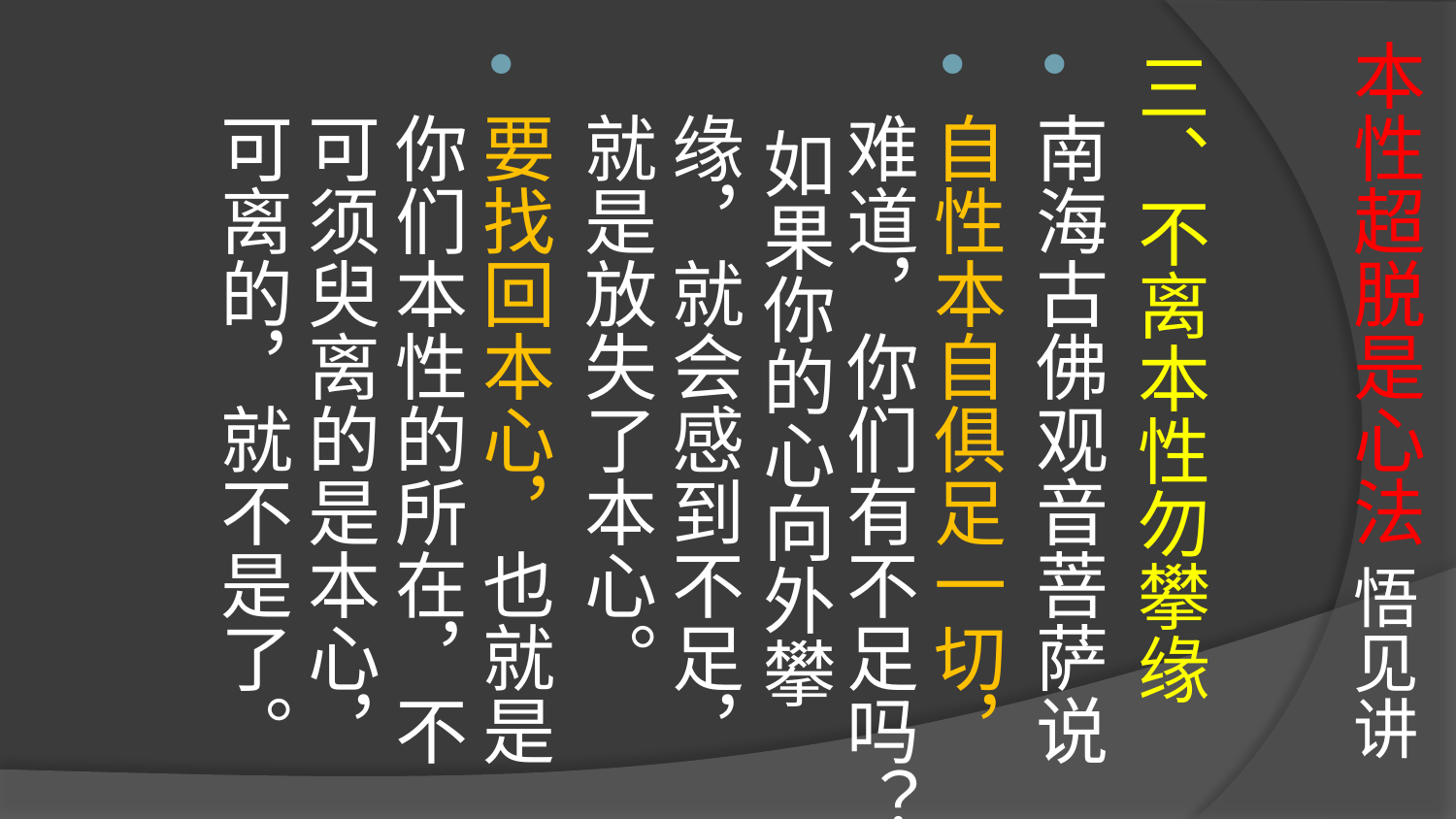

# 本性超脱是心法 悟见讲
三、不离本性勿攀缘
南海古佛观音菩萨说
自性本自俱足一切，难道，你们有不足吗？ 如果你的心向外攀缘，就会感到不足，就是放失了本心。
要找回本心，也就是你们本性的所在，不可须臾离的是本心，可离的，就不是了。